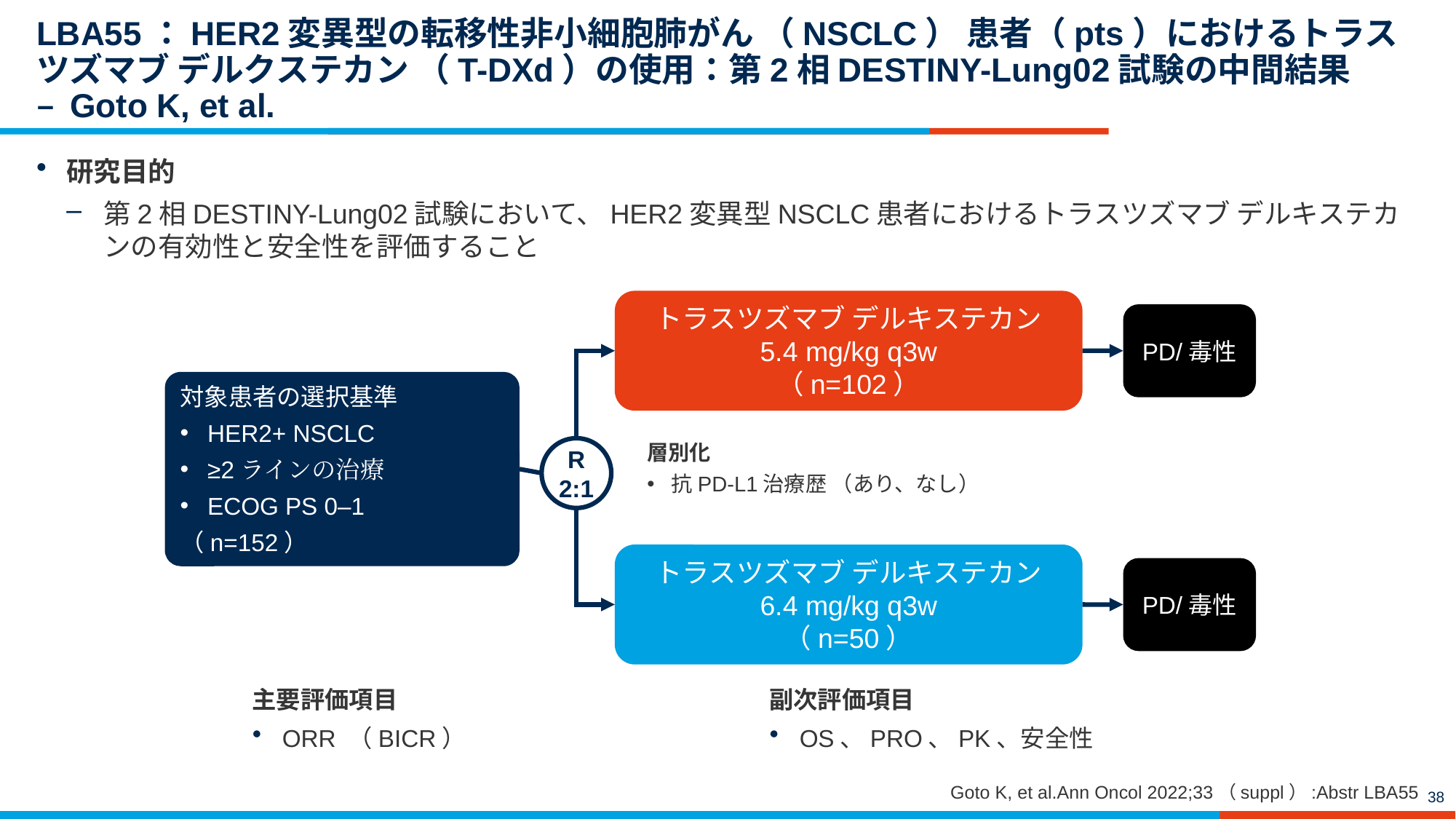

# LBA55：HER2変異型の転移性非小細胞肺がん （NSCLC） 患者（pts）におけるトラスツズマブ デルクステカン （T-DXd）の使用：第2相DESTINY-Lung02試験の中間結果 – Goto K, et al.
研究目的
第2相DESTINY-Lung02試験において、HER2変異型NSCLC患者におけるトラスツズマブ デルキステカンの有効性と安全性を評価すること
トラスツズマブ デルキステカン 5.4 mg/kg q3w
（n=102）
PD/毒性
対象患者の選択基準
HER2+ NSCLC
≥2ラインの治療
ECOG PS 0–1
（n=152）
層別化
抗PD-L1治療歴 （あり、なし）
R
2:1
トラスツズマブ デルキステカン 6.4 mg/kg q3w
（n=50）
PD/毒性
主要評価項目
ORR （BICR）
副次評価項目
OS、PRO、PK、安全性
Goto K, et al.Ann Oncol 2022;33（suppl）:Abstr LBA55